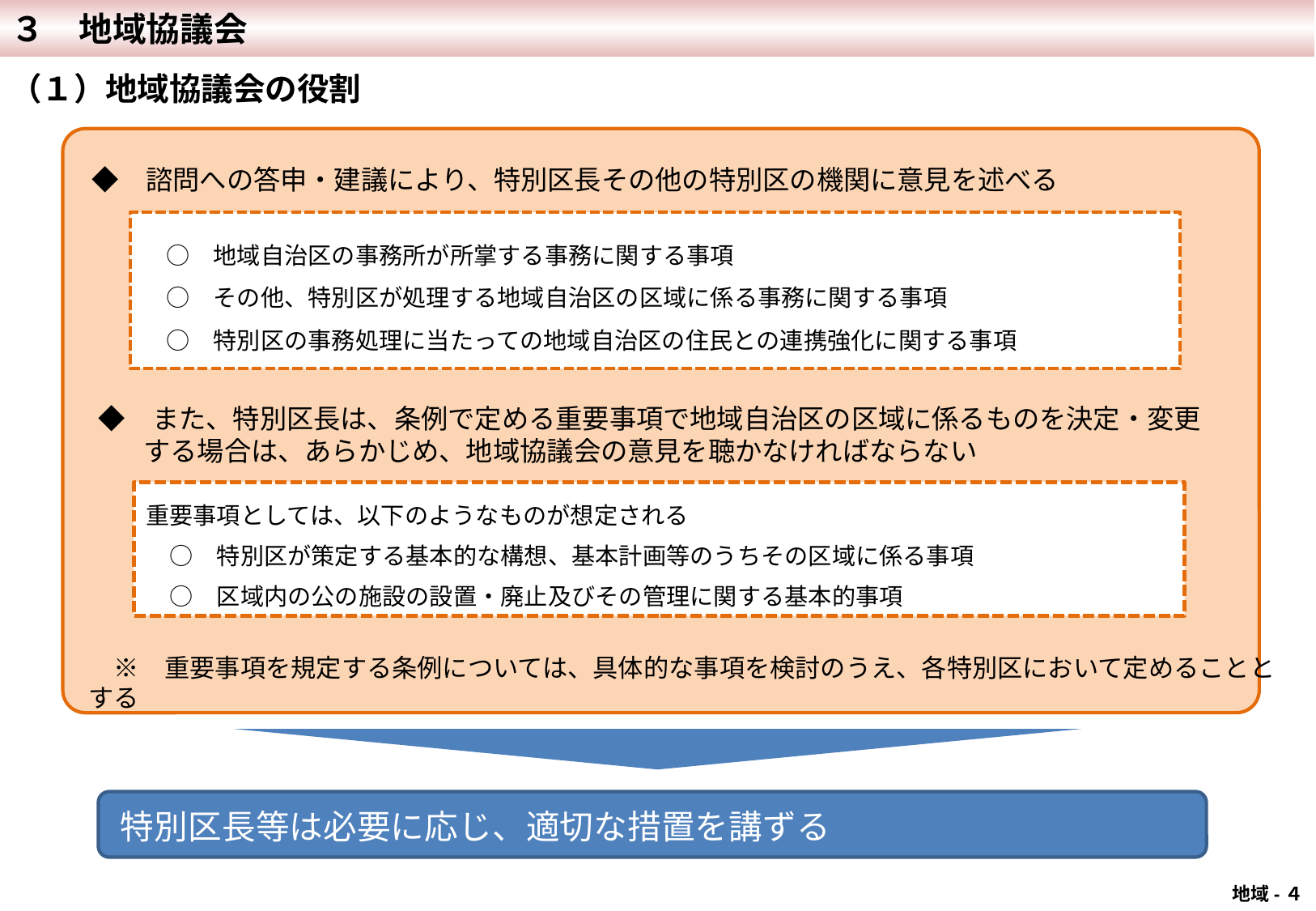

３　地域協議会
（１）地域協議会の役割

　◆　諮問への答申・建議により、特別区長その他の特別区の機関に意見を述べる

　○　地域自治区の事務所が所掌する事務に関する事項
　○　その他、特別区が処理する地域自治区の区域に係る事務に関する事項
　○　特別区の事務処理に当たっての地域自治区の住民との連携強化に関する事項

　◆　また、特別区長は、条例で定める重要事項で地域自治区の区域に係るものを決定・変更
　 　  する場合は、あらかじめ、地域協議会の意見を聴かなければならない

重要事項としては、以下のようなものが想定される
　○　特別区が策定する基本的な構想、基本計画等のうちその区域に係る事項
　○　区域内の公の施設の設置・廃止及びその管理に関する基本的事項
　※　重要事項を規定する条例については、具体的な事項を検討のうえ、各特別区において定めることとする

特別区長等は必要に応じ、適切な措置を講ずる
 地域-４